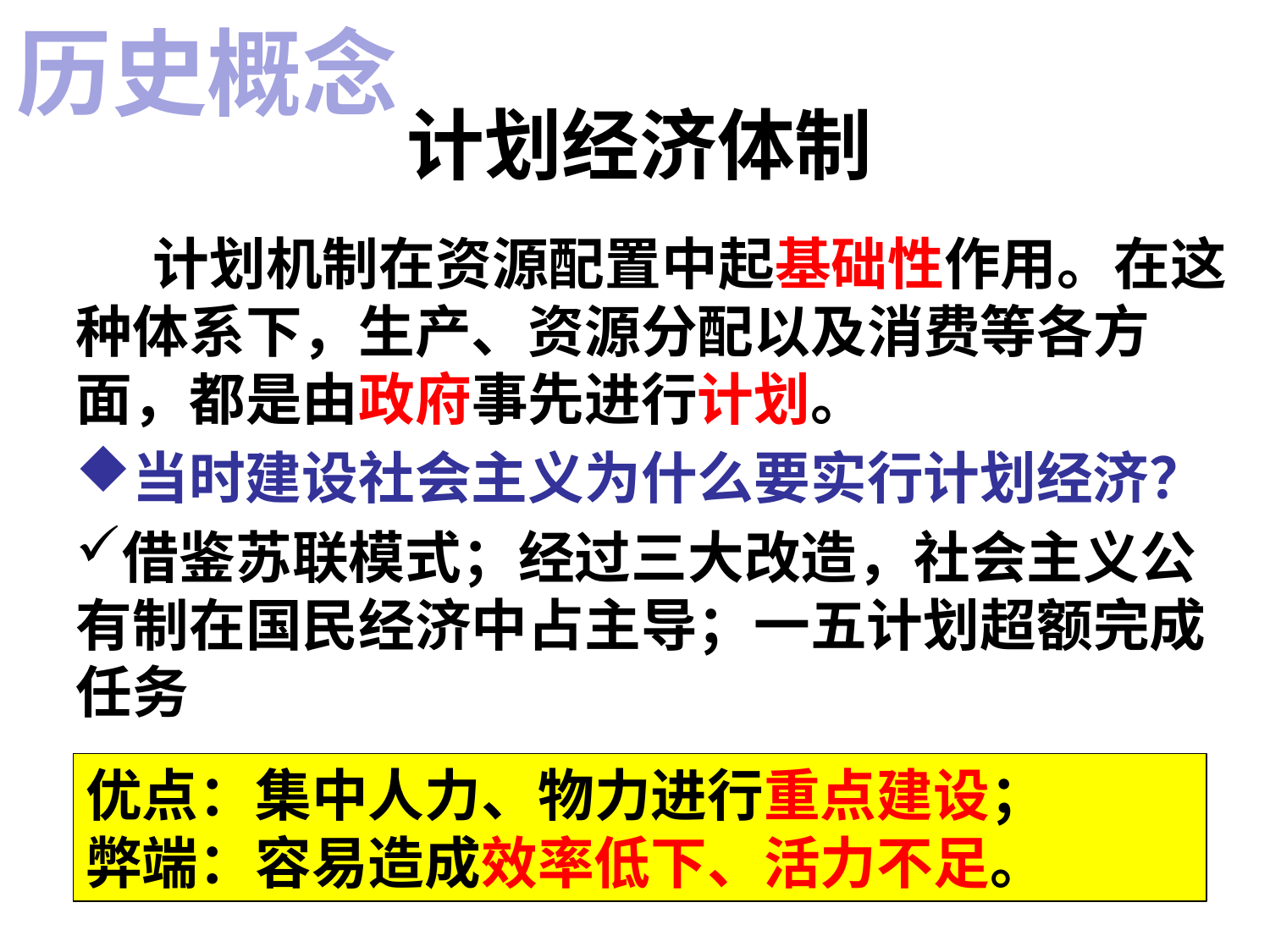

历史概念
# 计划经济体制
     计划机制在资源配置中起基础性作用。在这种体系下，生产、资源分配以及消费等各方面，都是由政府事先进行计划。
当时建设社会主义为什么要实行计划经济？
借鉴苏联模式；经过三大改造，社会主义公有制在国民经济中占主导；一五计划超额完成任务

优点：集中人力、物力进行重点建设；
弊端：容易造成效率低下、活力不足。